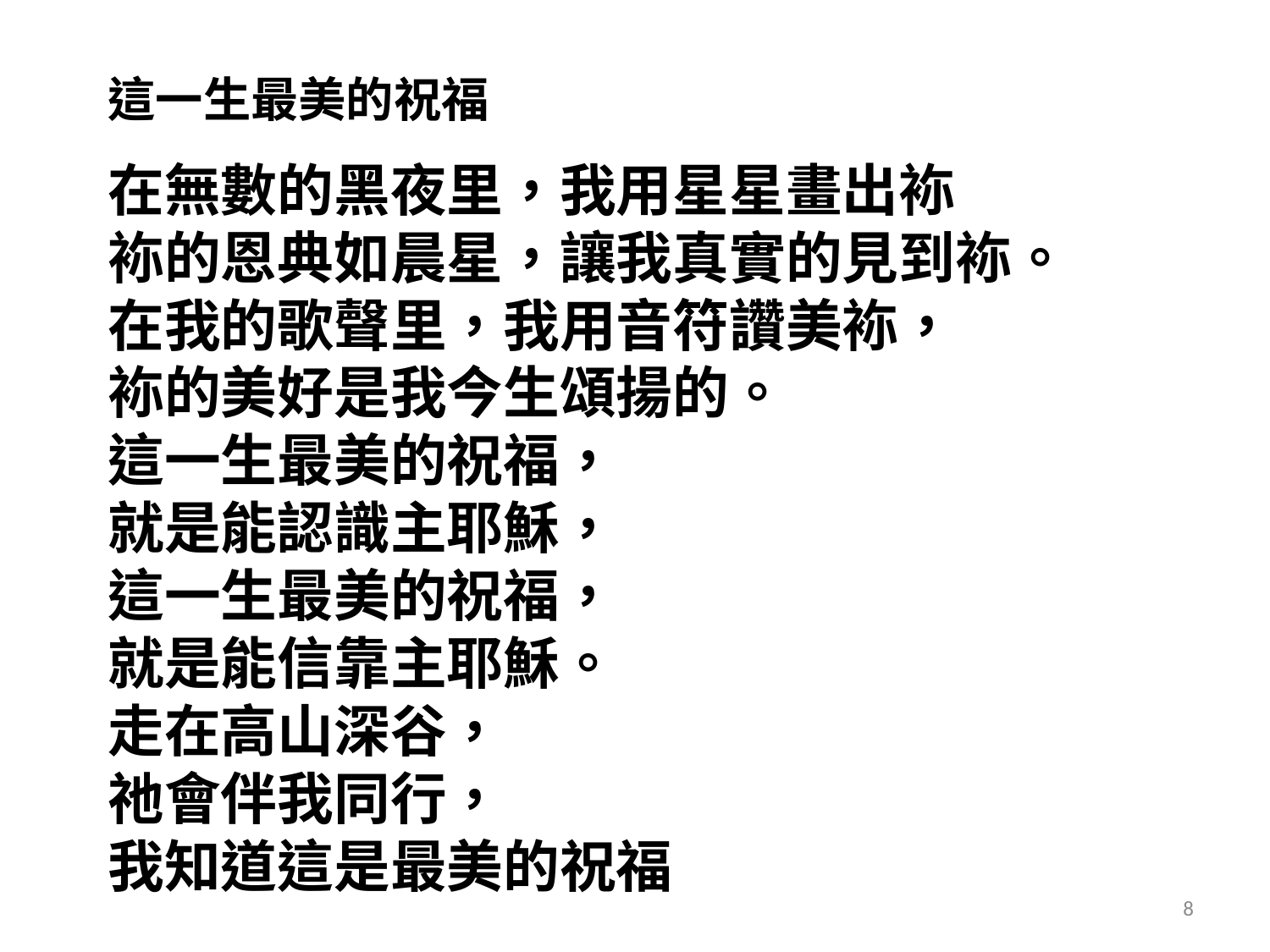

# 這一生最美的祝福
在無數的黑夜里，我用星星畫出袮
袮的恩典如晨星，讓我真實的見到袮。
在我的歌聲里，我用音符讚美袮，
袮的美好是我今生頌揚的。
這一生最美的祝福，
就是能認識主耶穌，
這一生最美的祝福，
就是能信靠主耶穌。
走在高山深谷，
祂會伴我同行，
我知道這是最美的祝福
8